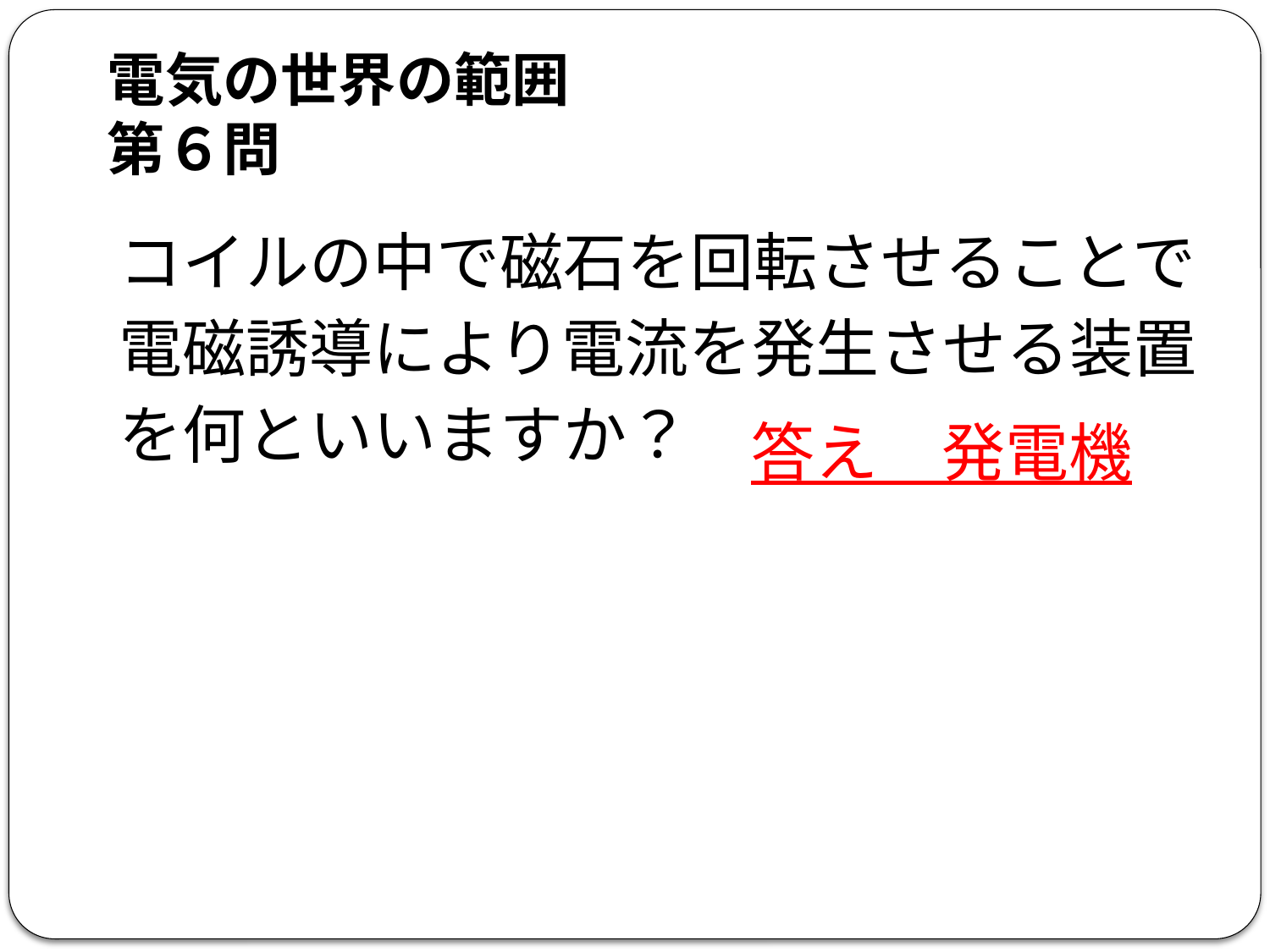

# 電気の世界の範囲 第６問
コイルの中で磁石を回転させることで
電磁誘導により電流を発生させる装置
を何といいますか？
答え　発電機